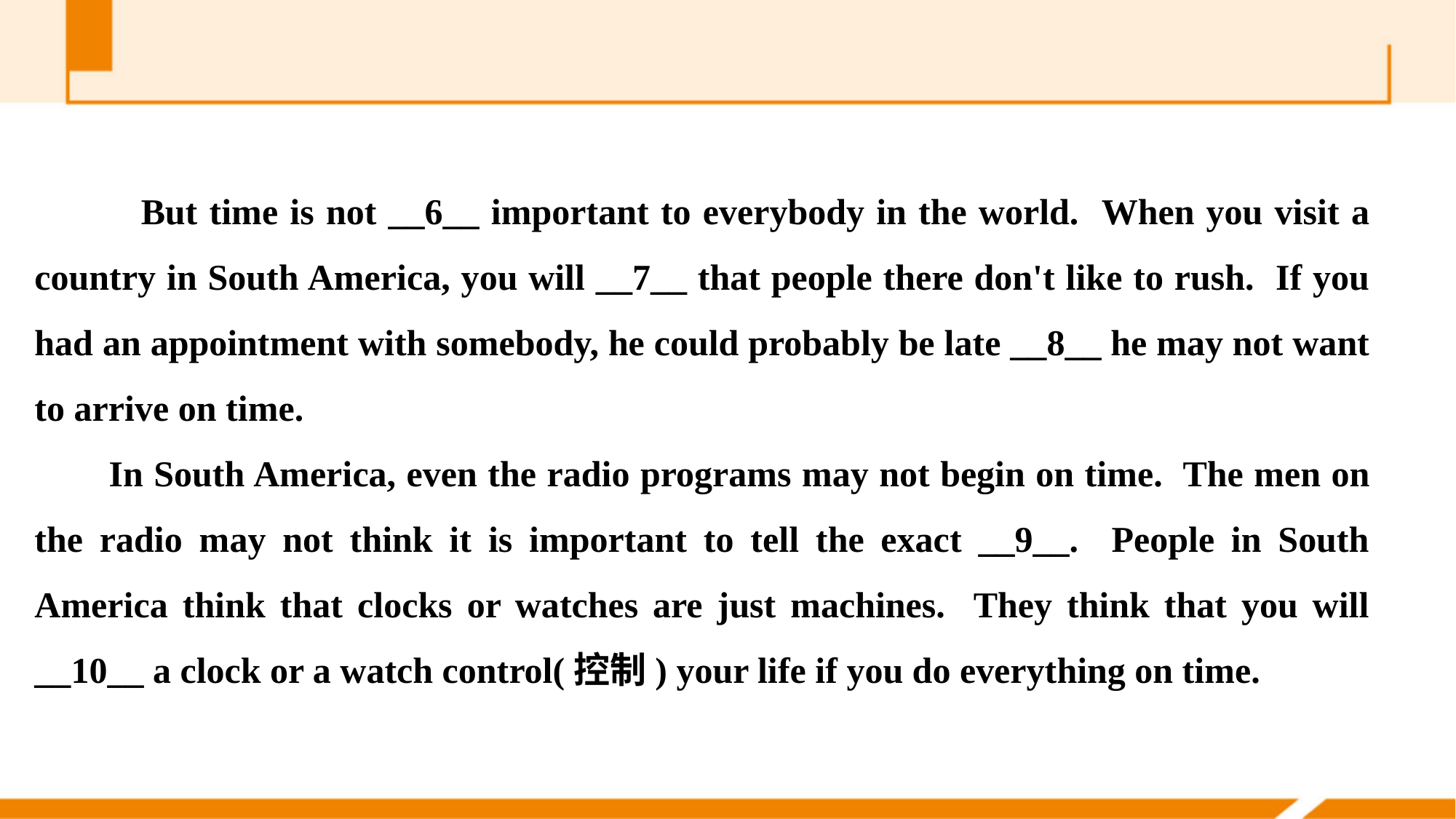

But time is not __6__ important to everybody in the world.  When you visit a country in South Ame­rica, you will __7__ that people there don't like to rush.  If you had an appointment with somebody, he could probably be late __8__ he may not want to arrive on time.
       In South America, even the radio programs may not begin on time.  The men on the radio may not think it is important to tell the exact __9__.  People in South America think that clocks or watches are just machines.  They think that you will __10__ a clock or a watch control(控制) your life if you do everything on time.